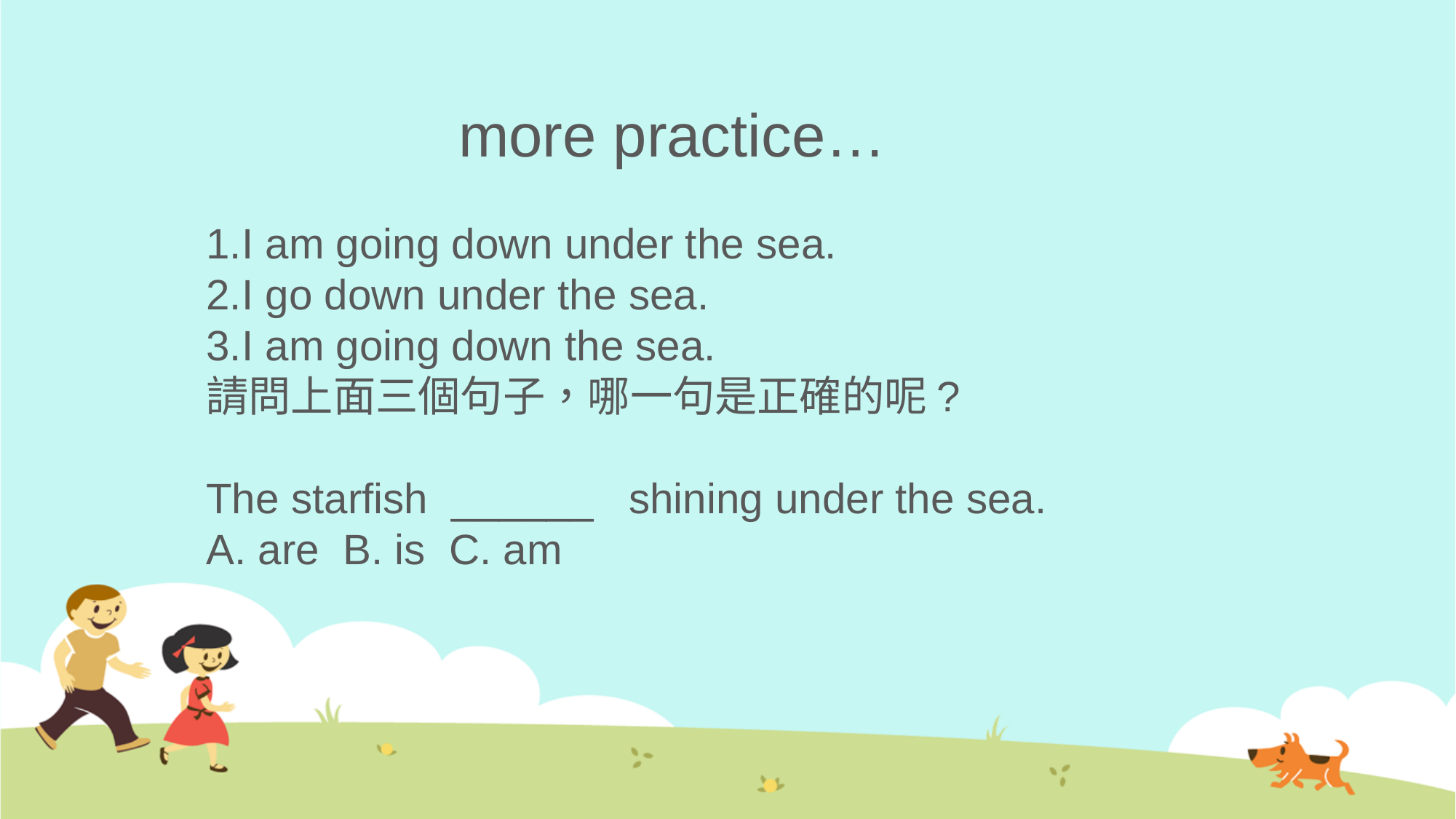

# more practice…
1.I am going down under the sea.
2.I go down under the sea.
3.I am going down the sea.
請問上面三個句子，哪一句是正確的呢?

The starfish  ______   shining under the sea.
A. are  B. is  C. am